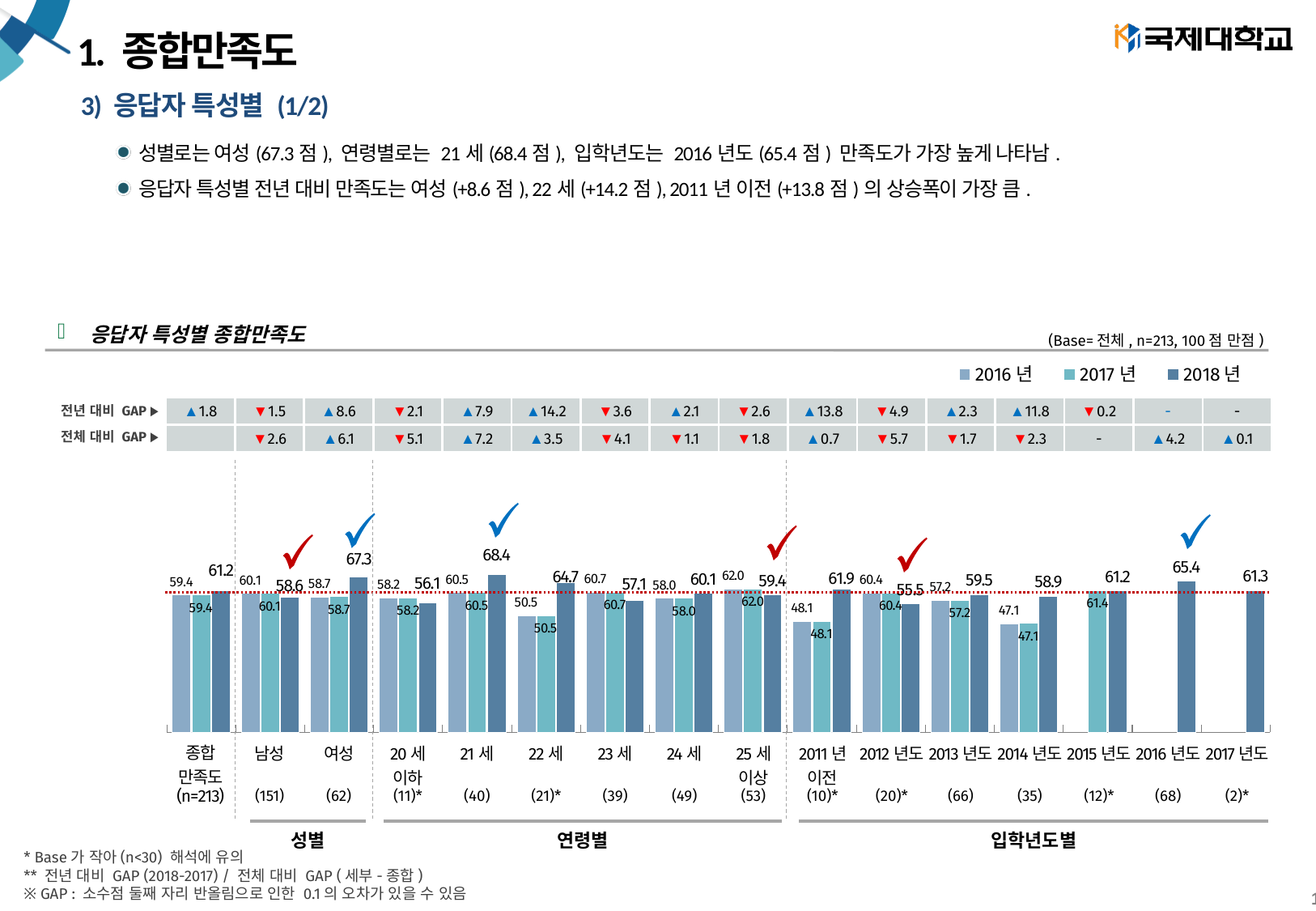

# 1. 종합만족도
3) 응답자 특성별 (1/2)
성별로는 여성(67.3점), 연령별로는 21세(68.4점), 입학년도는 2016년도(65.4점) 만족도가 가장 높게 나타남.
응답자 특성별 전년 대비 만족도는 여성(+8.6점), 22세(+14.2점), 2011년 이전(+13.8점)의 상승폭이 가장 큼.
응답자 특성별 종합만족도
(Base=전체, n=213, 100점 만점)

### Chart

| Category | 2016년 | 2017년 | 2018년 |
|---|---|---|---|
| 전체 | 59.386800865800865 | 59.4 | 61.159830228674124 |
| 남성 | 60.094203514739256 | 60.1 | 58.64203442253112 |
| 여성 | 58.653198118753686 | 58.7 | 67.29188130492565 |
| 20세 이하 | 58.222268518518526 | 58.2 | 56.135043290043285 |
| 21세 | 60.514417293233066 | 60.5 | 68.35769488960113 |
| 22세 | 50.5127619047619 | 50.5 | 64.70155303030303 |
| 23세 | 60.652549261083735 | 60.7 | 57.07561202686203 |
| 24세 | 58.04877100840337 | 58.0 | 60.0801213837183 |
| 25세 이상 | 62.00189860426929 | 62.0 | 59.370625215978976 |
| 2011년 이전 | 48.11918367346939 | 48.1 | 61.86636858974358 |
| 2012년도 | 60.4166134085213 | 60.4 | 55.54786904761903 |
| 2013년도 | 57.17369233630953 | 57.2 | 59.53150883838384 |
| 2014년도 | 47.06652777777777 | 47.1 | 58.93436054421769 |
| 2015년도 | None | 61.4 | 61.182161696328365 |
| 2016년도 | None | None | 65.42299026341306 |
| 2017년도 | None | None | 61.345645604395614 |
| ▲1.8 | ▼1.5 | ▲8.6 | ▼2.1 | ▲7.9 | ▲14.2 | ▼3.6 | ▲2.1 | ▼2.6 | ▲13.8 | ▼4.9 | ▲2.3 | ▲11.8 | ▼0.2 | - | - |
| --- | --- | --- | --- | --- | --- | --- | --- | --- | --- | --- | --- | --- | --- | --- | --- |
|  | ▼2.6 | ▲6.1 | ▼5.1 | ▲7.2 | ▲3.5 | ▼4.1 | ▼1.1 | ▼1.8 | ▲0.7 | ▼5.7 | ▼1.7 | ▼2.3 | - | ▲4.2 | ▲0.1 |
전년 대비 GAP ▶
전체 대비 GAP ▶

| 종합 만족도 | 남성 | 여성 | 20세 이하 | 21세 | 22세 | 23세 | 24세 | 25세 이상 | 2011년 이전 | 2012년도 | 2013년도 | 2014년도 | 2015년도 | 2016년도 | 2017년도 |
| --- | --- | --- | --- | --- | --- | --- | --- | --- | --- | --- | --- | --- | --- | --- | --- |
| (n=213) | (151) | (62) | (11)\* | (40) | (21)\* | (39) | (49) | (53) | (10)\* | (20)\* | (66) | (35) | (12)\* | (68) | (2)\* |
| 성별 |
| --- |
| 연령별 |
| --- |
| 입학년도별 |
| --- |
* Base가 작아(n<30) 해석에 유의
** 전년 대비 GAP (2018-2017) / 전체 대비 GAP (세부-종합)
※ GAP : 소수점 둘째 자리 반올림으로 인한 0.1의 오차가 있을 수 있음